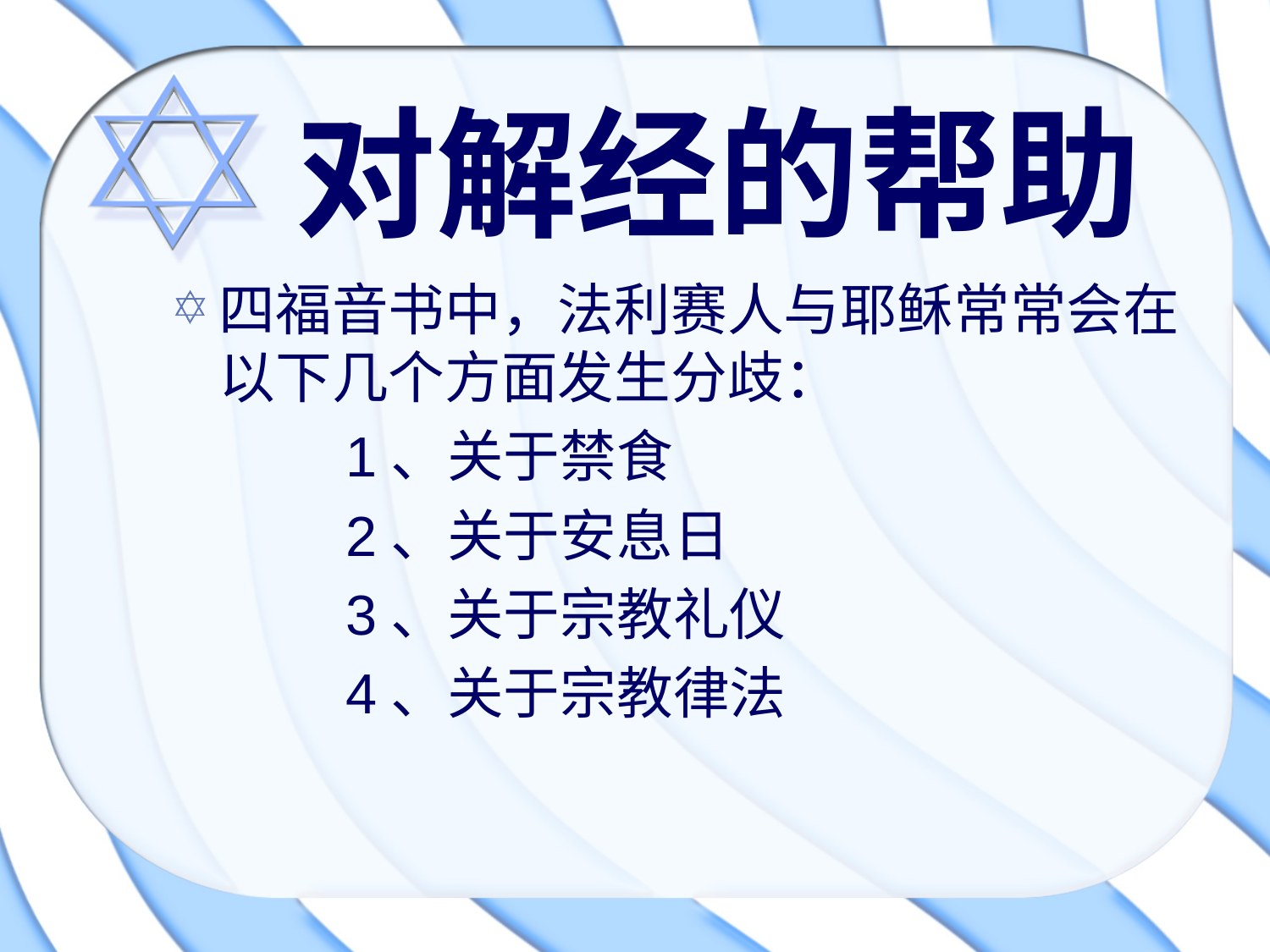

对解经的帮助
四福音书中，法利赛人与耶稣常常会在以下几个方面发生分歧：
		1、关于禁食
		2、关于安息日
		3、关于宗教礼仪
		4、关于宗教律法